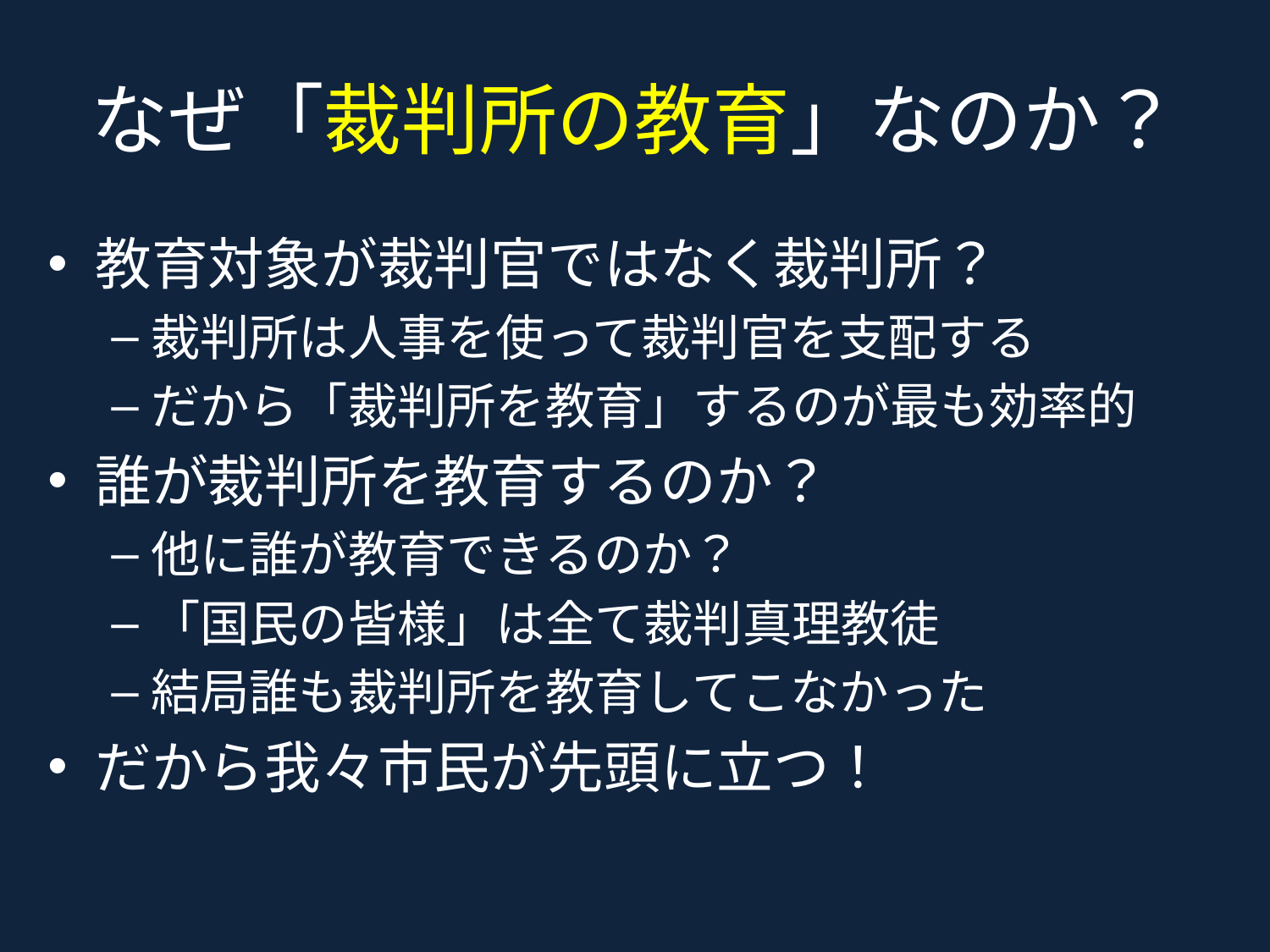

# なぜ「裁判所の教育」なのか？
教育対象が裁判官ではなく裁判所？
裁判所は人事を使って裁判官を支配する
だから「裁判所を教育」するのが最も効率的
誰が裁判所を教育するのか？
他に誰が教育できるのか？
「国民の皆様」は全て裁判真理教徒
結局誰も裁判所を教育してこなかった
だから我々市民が先頭に立つ！